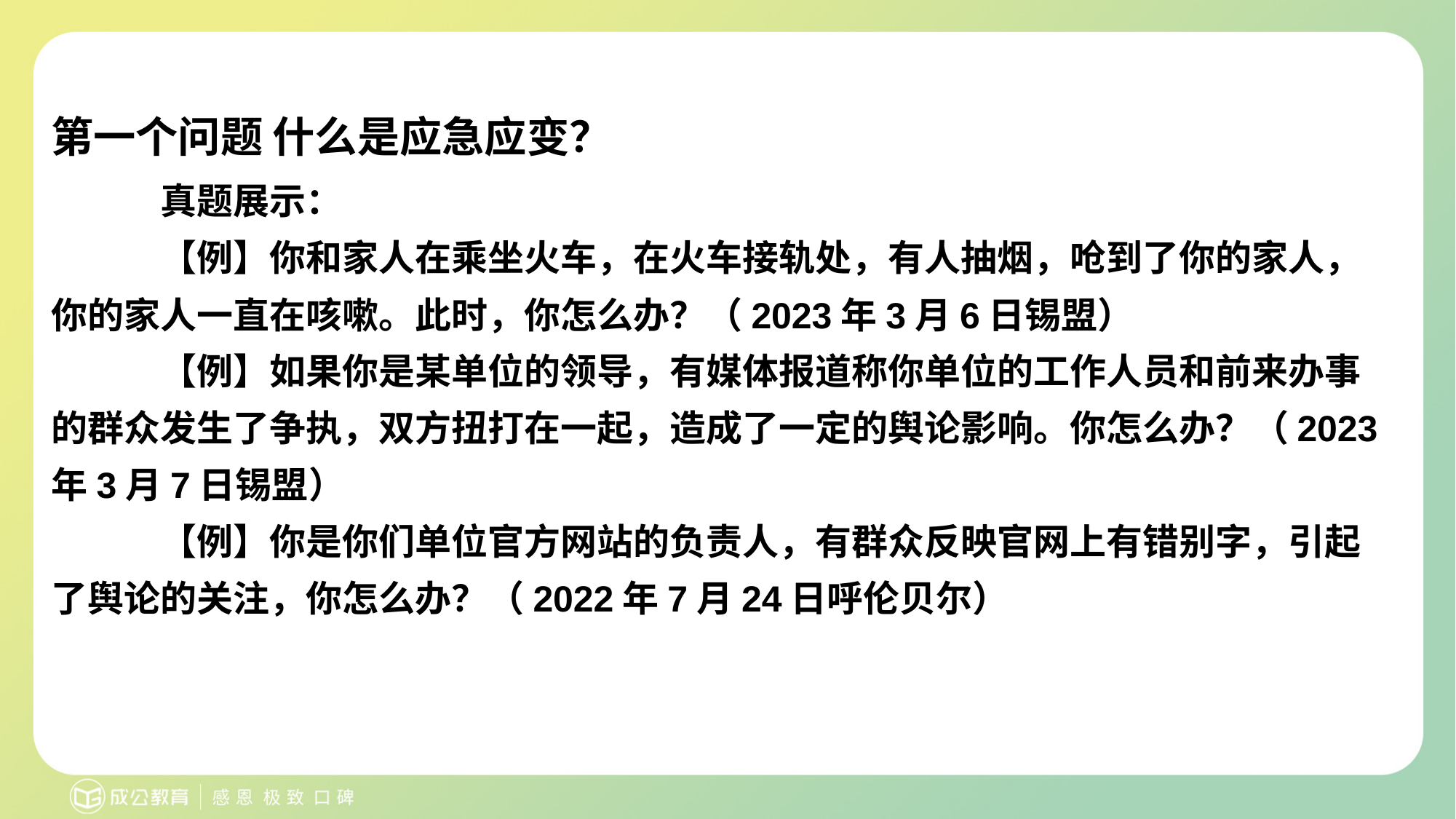

# 第一个问题 什么是应急应变？
真题展示：
【例】你和家人在乘坐火车，在火车接轨处，有人抽烟，呛到了你的家人，你的家人一直在咳嗽。此时，你怎么办？（2023年3月6日锡盟）
【例】如果你是某单位的领导，有媒体报道称你单位的工作人员和前来办事的群众发生了争执，双方扭打在一起，造成了一定的舆论影响。你怎么办？（2023年3月7日锡盟）
【例】你是你们单位官方网站的负责人，有群众反映官网上有错别字，引起了舆论的关注，你怎么办？（2022年7月24日呼伦贝尔）